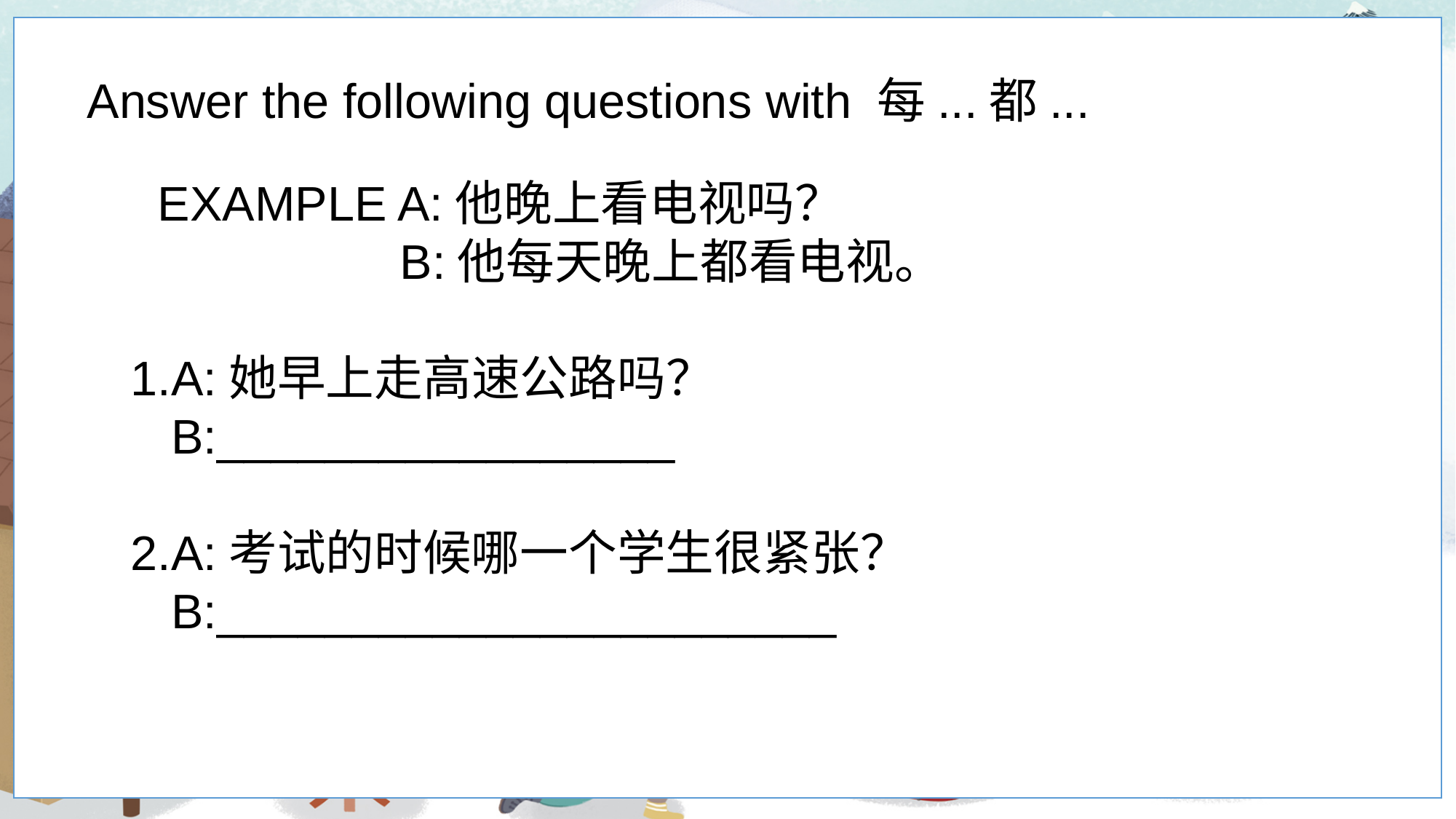

Answer the following questions with 每...都...
  EXAMPLE A:他晚上看电视吗？
                    B:他每天晚上都看电视。

1.A:她早上走高速公路吗？
   B:_________________

2.A:考试的时候哪一个学生很紧张？
   B:_______________________